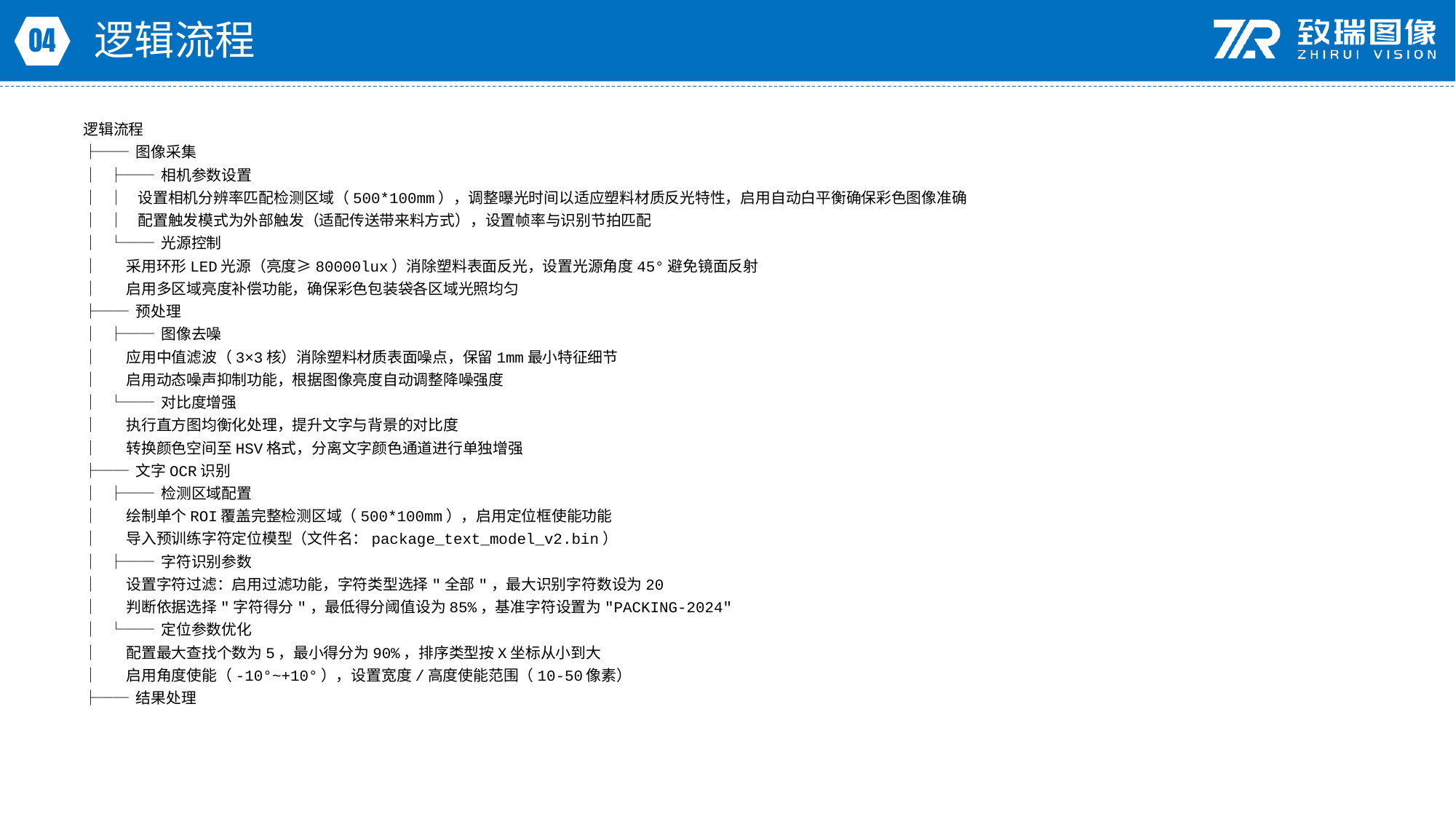

逻辑流程
04

逻辑流程
├── 图像采集
│   ├── 相机参数设置
│   │   设置相机分辨率匹配检测区域（500*100mm），调整曝光时间以适应塑料材质反光特性，启用自动白平衡确保彩色图像准确
│   │   配置触发模式为外部触发（适配传送带来料方式），设置帧率与识别节拍匹配
│   └── 光源控制
│       采用环形LED光源（亮度≥80000lux）消除塑料表面反光，设置光源角度45°避免镜面反射
│       启用多区域亮度补偿功能，确保彩色包装袋各区域光照均匀
├── 预处理
│   ├── 图像去噪
│       应用中值滤波（3×3核）消除塑料材质表面噪点，保留1mm最小特征细节
│       启用动态噪声抑制功能，根据图像亮度自动调整降噪强度
│   └── 对比度增强
│       执行直方图均衡化处理，提升文字与背景的对比度
│       转换颜色空间至HSV格式，分离文字颜色通道进行单独增强
├── 文字OCR识别
│   ├── 检测区域配置
│       绘制单个ROI覆盖完整检测区域（500*100mm），启用定位框使能功能
│       导入预训练字符定位模型（文件名：package_text_model_v2.bin）
│   ├── 字符识别参数
│       设置字符过滤：启用过滤功能，字符类型选择"全部"，最大识别字符数设为20
│       判断依据选择"字符得分"，最低得分阈值设为85%，基准字符设置为"PACKING-2024"
│   └── 定位参数优化
│       配置最大查找个数为5，最小得分为90%，排序类型按X坐标从小到大
│       启用角度使能（-10°~+10°），设置宽度/高度使能范围（10-50像素）
├── 结果处理